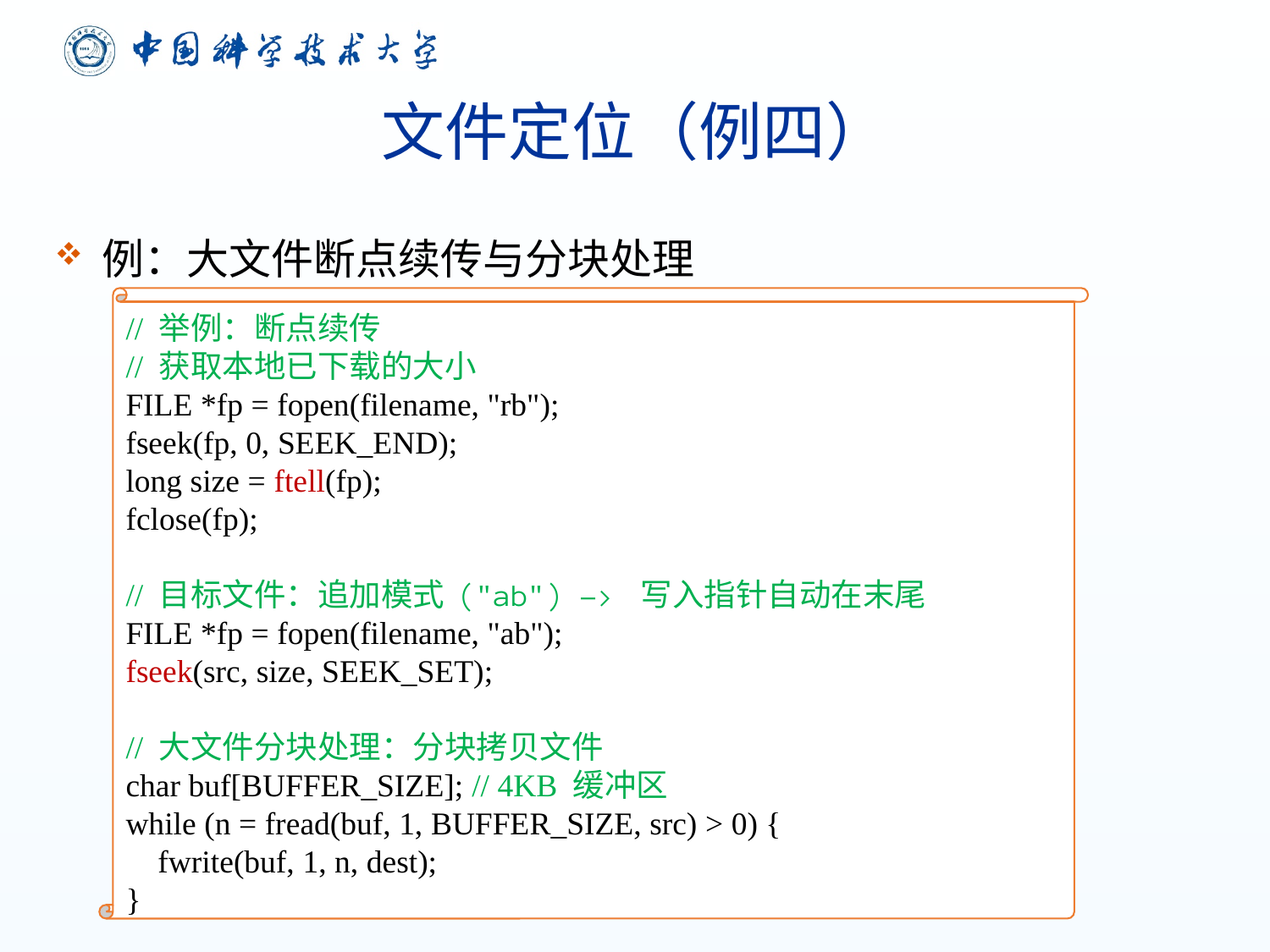

# 文件定位（例四）
例：大文件断点续传与分块处理
// 举例：断点续传
// 获取本地已下载的大小
FILE *fp = fopen(filename, "rb");
fseek(fp, 0, SEEK_END);
long size = ftell(fp);
fclose(fp);

// 目标文件：追加模式 ("ab") -> 写入指针自动在末尾
FILE *fp = fopen(filename, "ab");
fseek(src, size, SEEK_SET);

// 大文件分块处理：分块拷贝文件
char buf[BUFFER_SIZE]; // 4KB 缓冲区
while (n = fread(buf, 1, BUFFER_SIZE, src) > 0) {
    fwrite(buf, 1, n, dest);
}